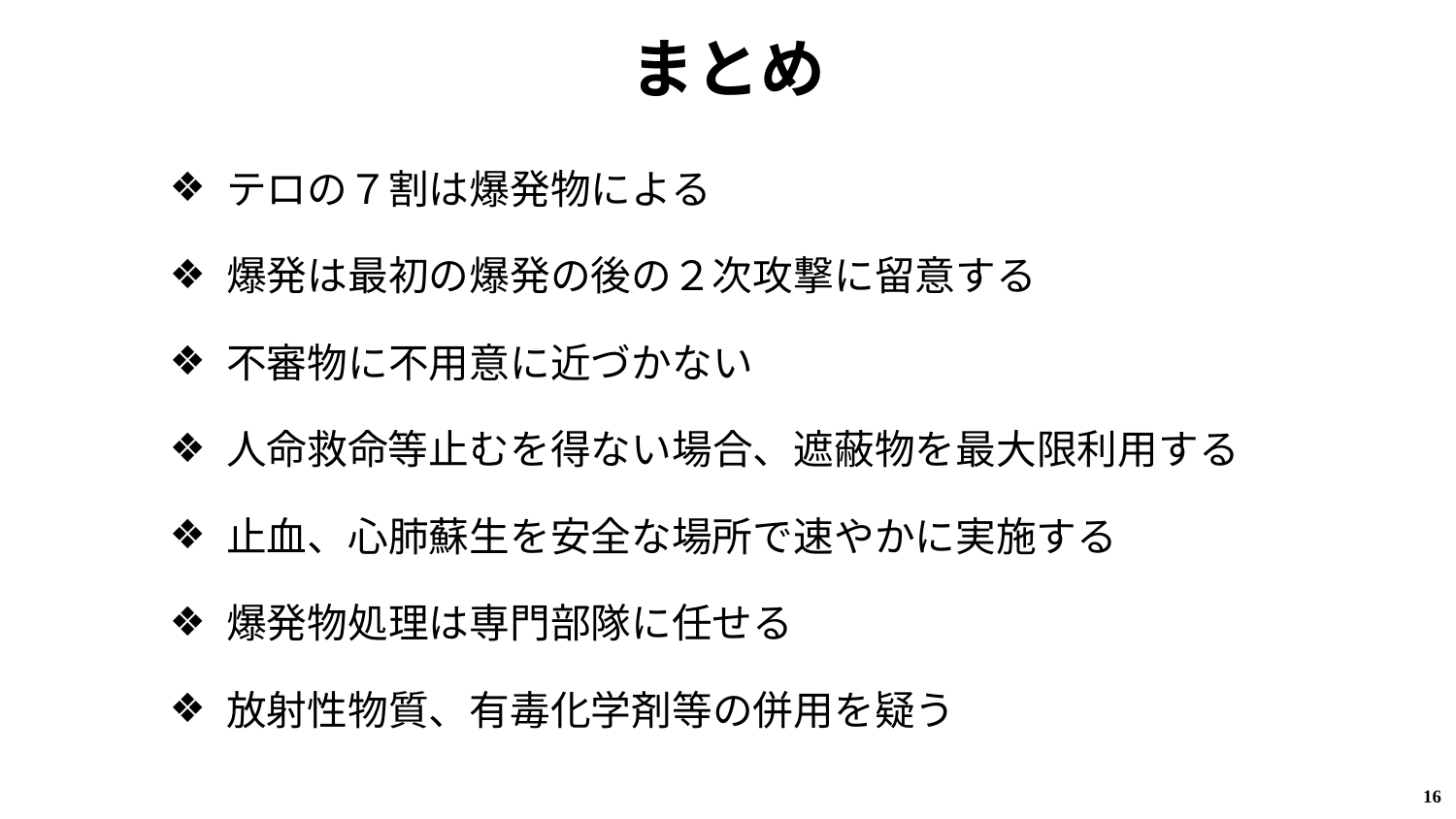

# まとめ
テロの７割は爆発物による
爆発は最初の爆発の後の２次攻撃に留意する
不審物に不用意に近づかない
人命救命等止むを得ない場合、遮蔽物を最大限利用する
止血、心肺蘇生を安全な場所で速やかに実施する
爆発物処理は専門部隊に任せる
放射性物質、有毒化学剤等の併用を疑う

16